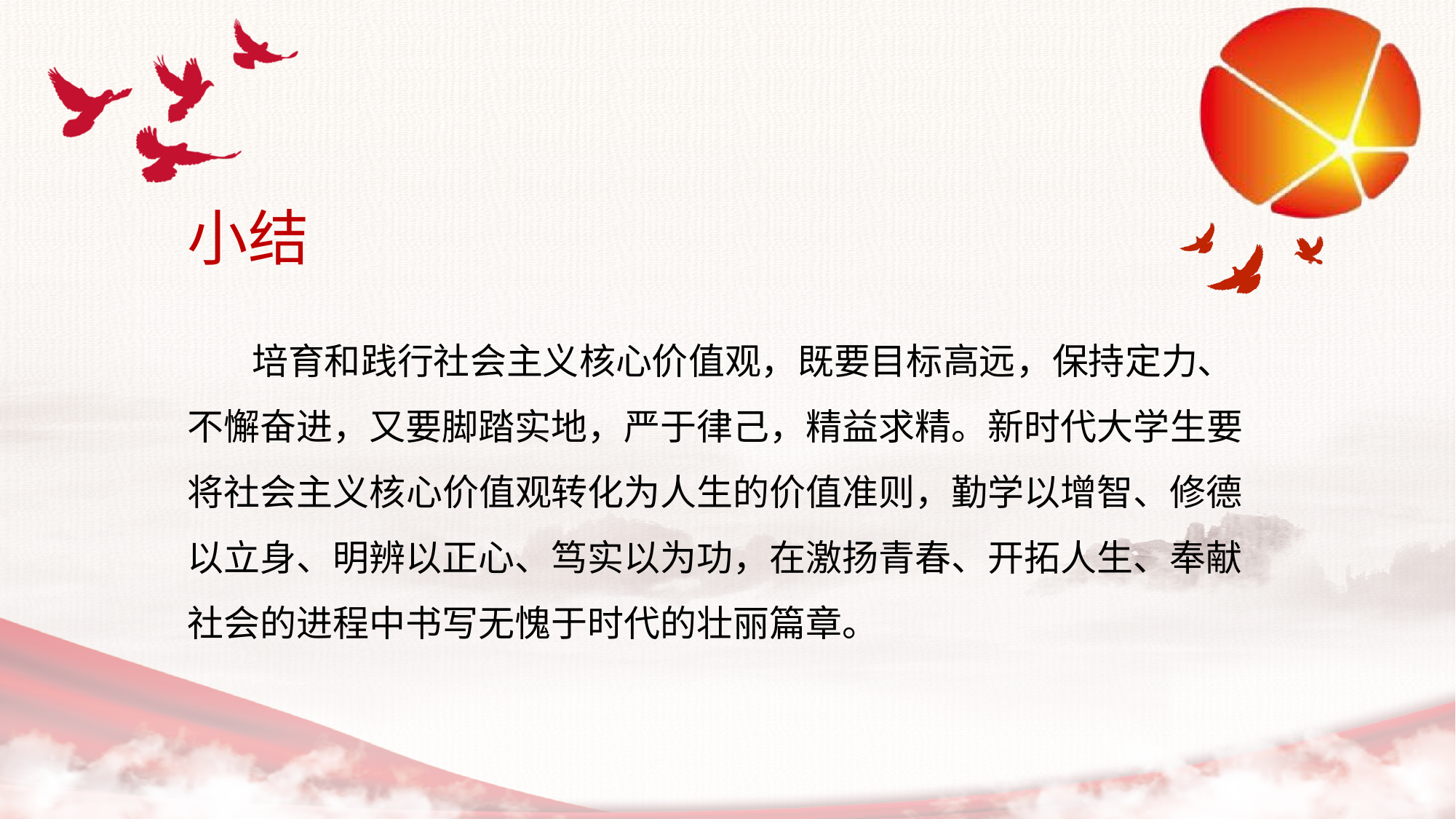

小结

        培育和践行社会主义核心价值观，既要目标高远，保持定力、不懈奋进，又要脚踏实地，严于律己，精益求精。新时代大学生要将社会主义核心价值观转化为人生的价值准则，勤学以增智、修德以立身、明辨以正心、笃实以为功，在激扬青春、开拓人生、奉献社会的进程中书写无愧于时代的壮丽篇章。